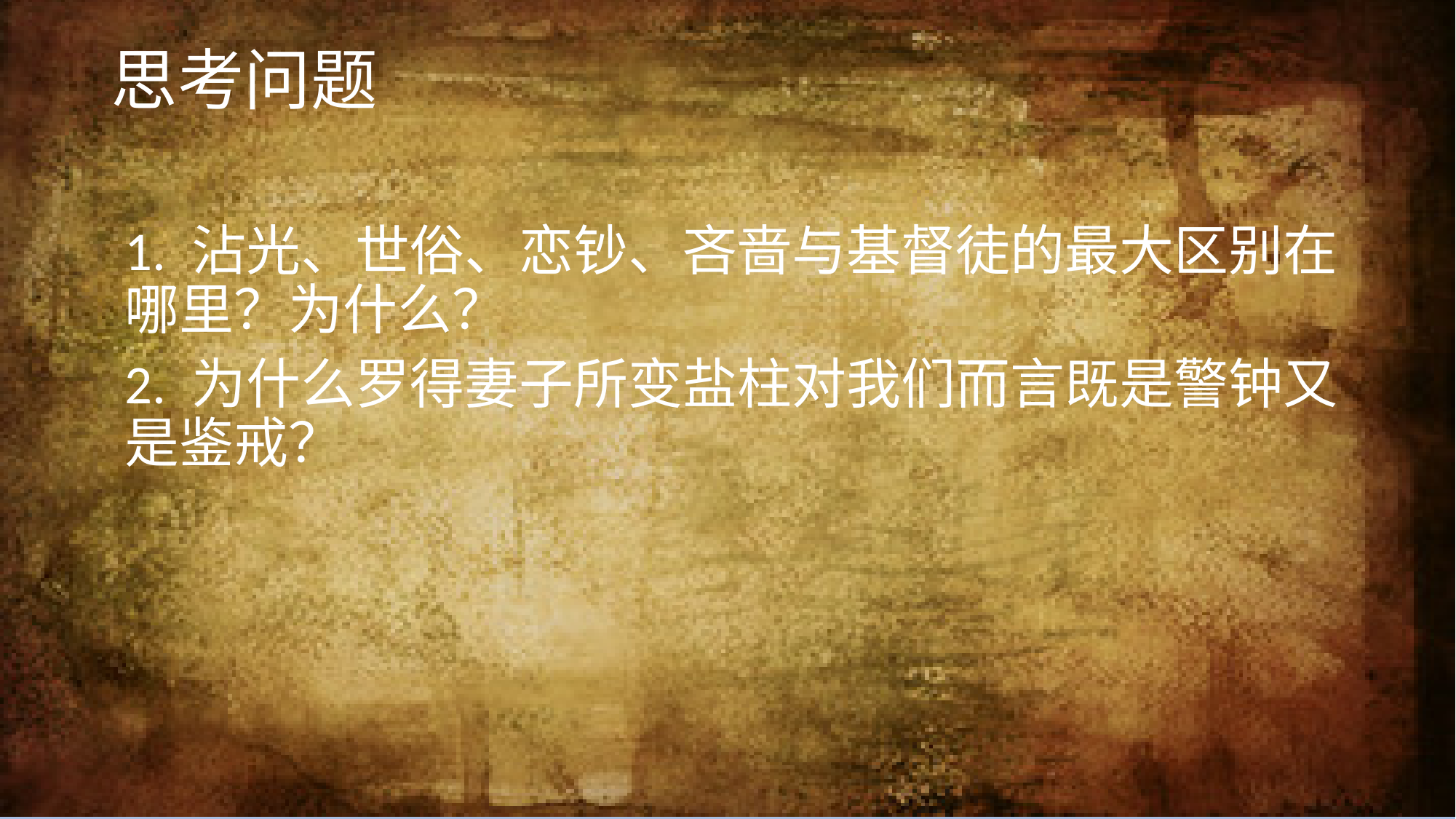

# 思考问题
1. 沾光、世俗、恋钞、吝啬与基督徒的最大区别在哪里？为什么？
2. 为什么罗得妻子所变盐柱对我们而言既是警钟又是鉴戒？